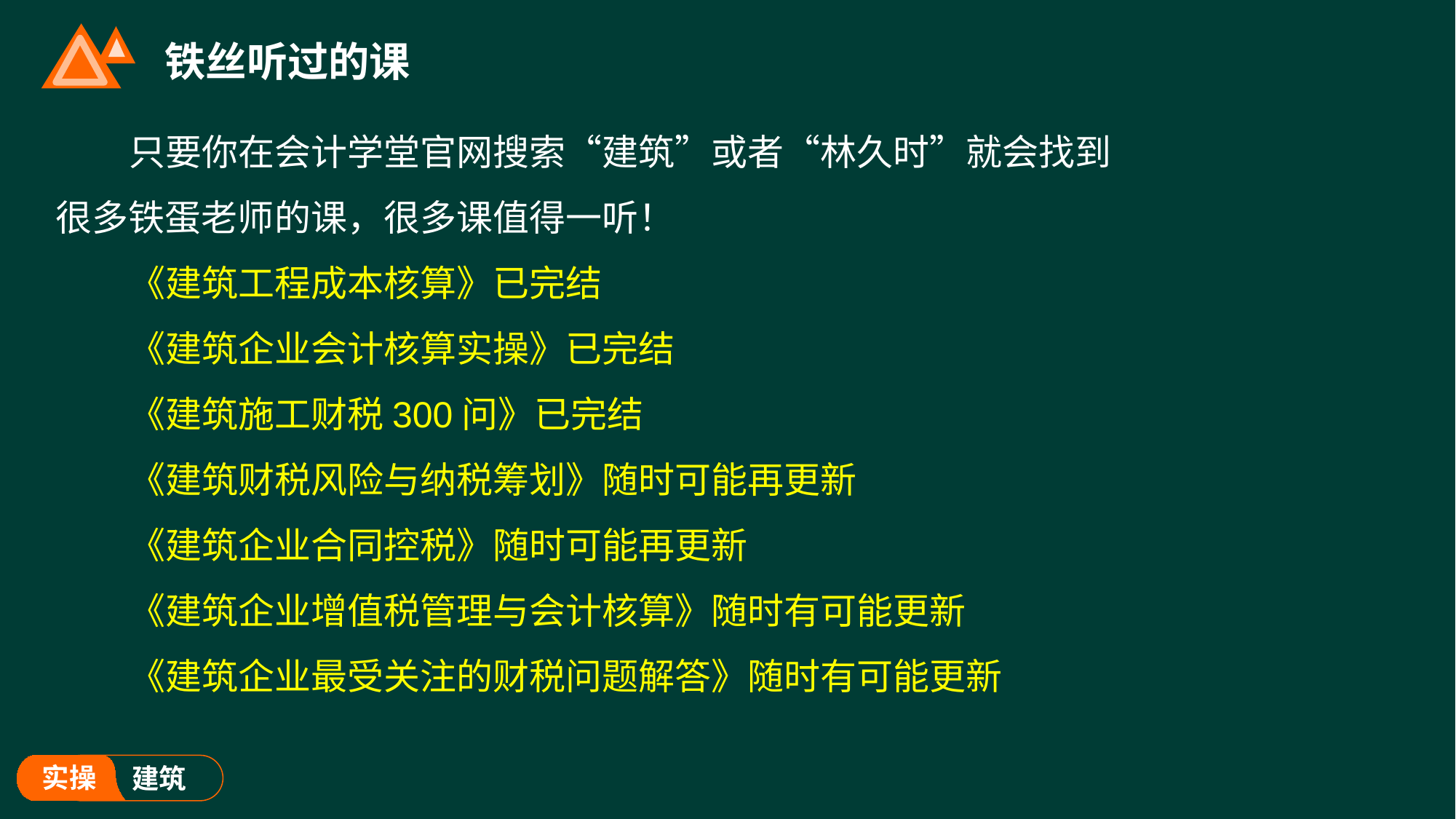

# 铁丝听过的课
只要你在会计学堂官网搜索“建筑”或者“林久时”就会找到很多铁蛋老师的课，很多课值得一听！
《建筑工程成本核算》已完结
《建筑企业会计核算实操》已完结
《建筑施工财税300问》已完结
《建筑财税风险与纳税筹划》随时可能再更新
《建筑企业合同控税》随时可能再更新
《建筑企业增值税管理与会计核算》随时有可能更新
《建筑企业最受关注的财税问题解答》随时有可能更新